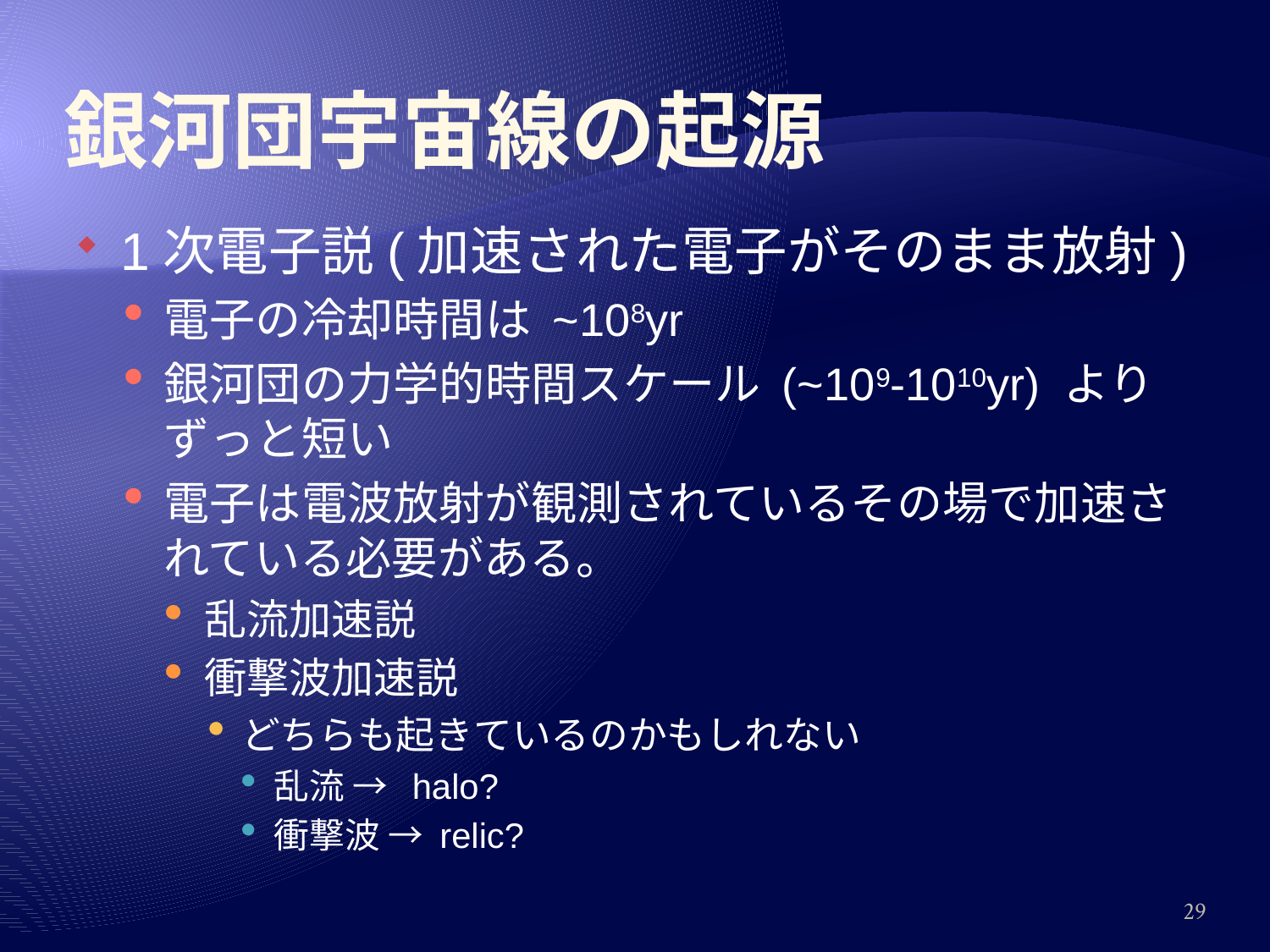

# 銀河団宇宙線の起源
1次電子説(加速された電子がそのまま放射)
電子の冷却時間は ~108yr
銀河団の力学的時間スケール (~109-1010yr) よりずっと短い
電子は電波放射が観測されているその場で加速されている必要がある。
乱流加速説
衝撃波加速説
どちらも起きているのかもしれない
乱流 →  halo?
衝撃波 → relic?
29